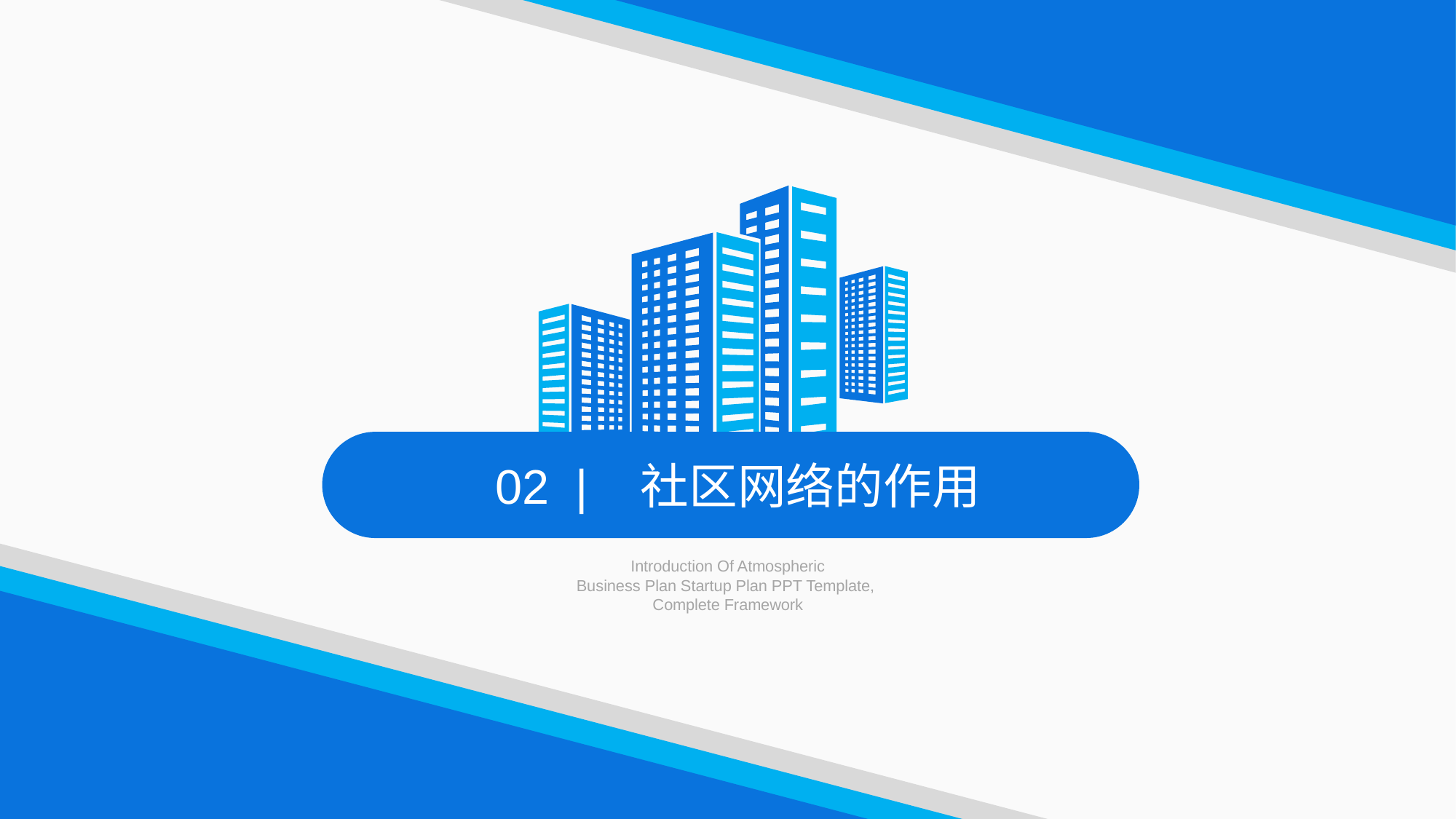

02  |   社区网络的作用

Introduction Of Atmospheric
Business Plan Startup Plan PPT Template,
Complete Framework